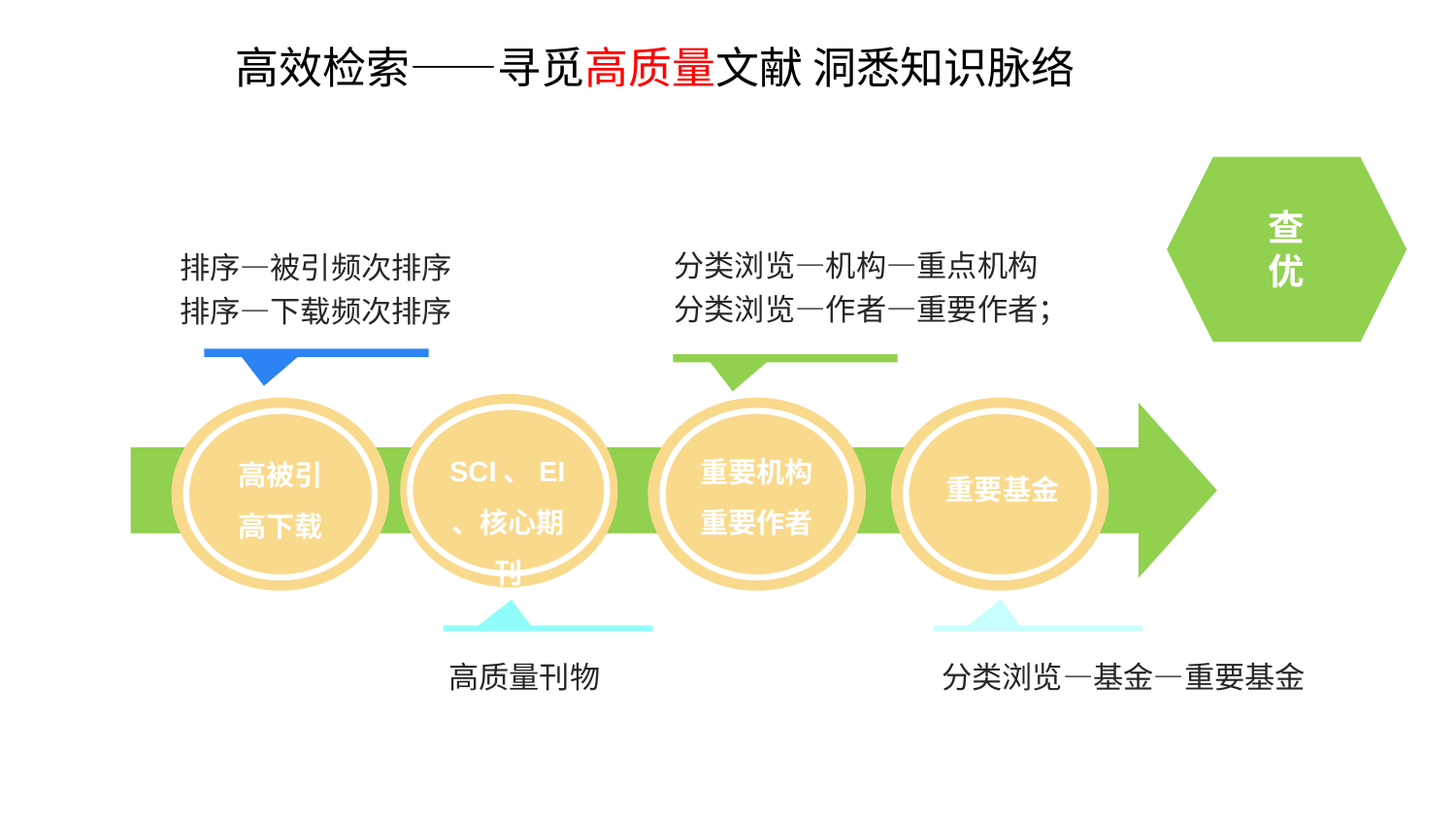

高效检索——寻觅高质量文献 洞悉知识脉络

查
优
分类浏览—机构—重点机构
分类浏览—作者—重要作者；
排序—被引频次排序
排序—下载频次排序

SCI、EI、核心期刊

高被引
高下载

重要基金
重要机构
重要作者

高质量刊物
分类浏览—基金—重要基金